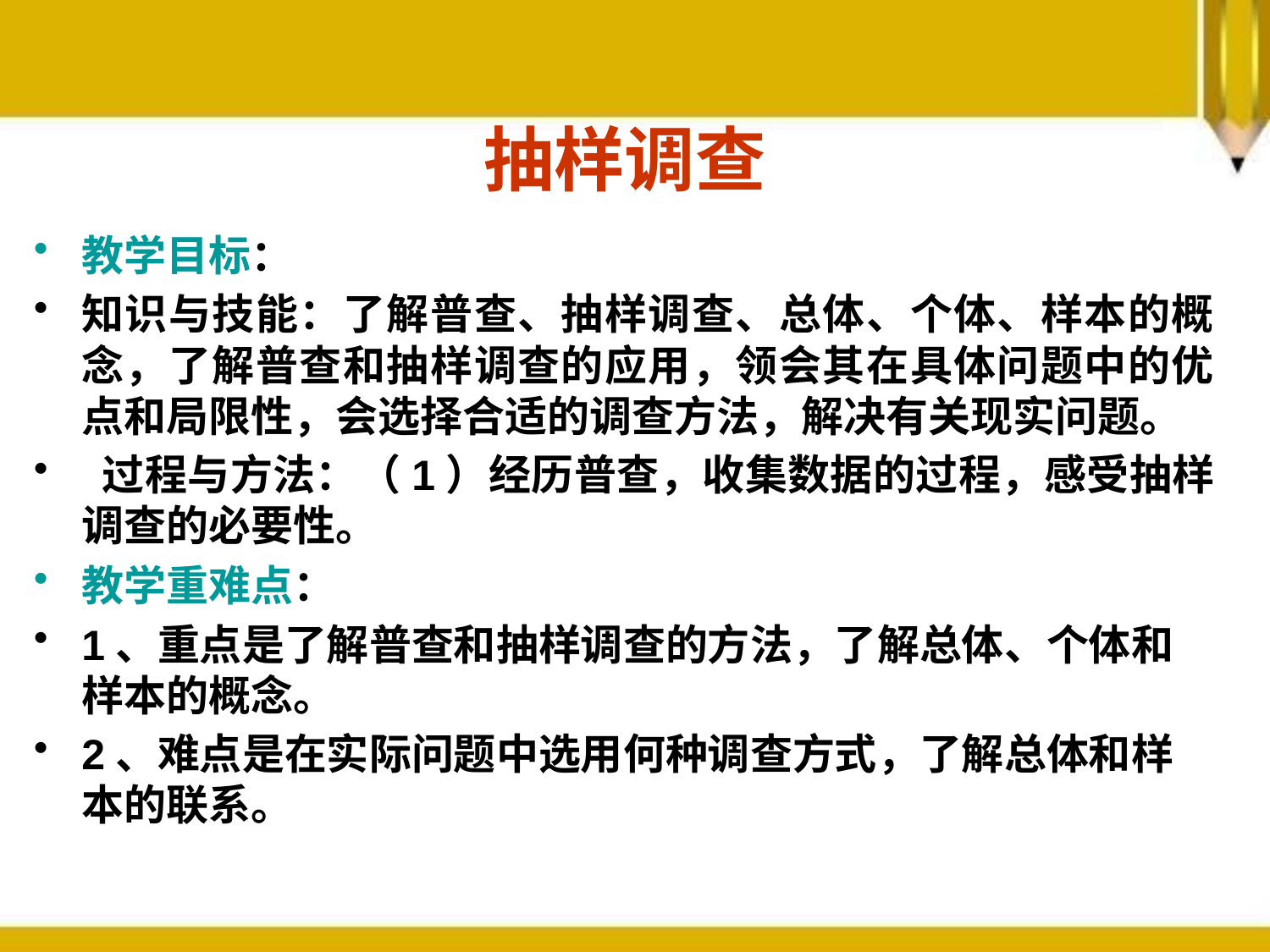

# 抽样调查
教学目标：
知识与技能：了解普查、抽样调查、总体、个体、样本的概念，了解普查和抽样调查的应用，领会其在具体问题中的优点和局限性，会选择合适的调查方法，解决有关现实问题。
 过程与方法：（1）经历普查，收集数据的过程，感受抽样调查的必要性。
教学重难点：
1、重点是了解普查和抽样调查的方法，了解总体、个体和样本的概念。
2、难点是在实际问题中选用何种调查方式，了解总体和样本的联系。